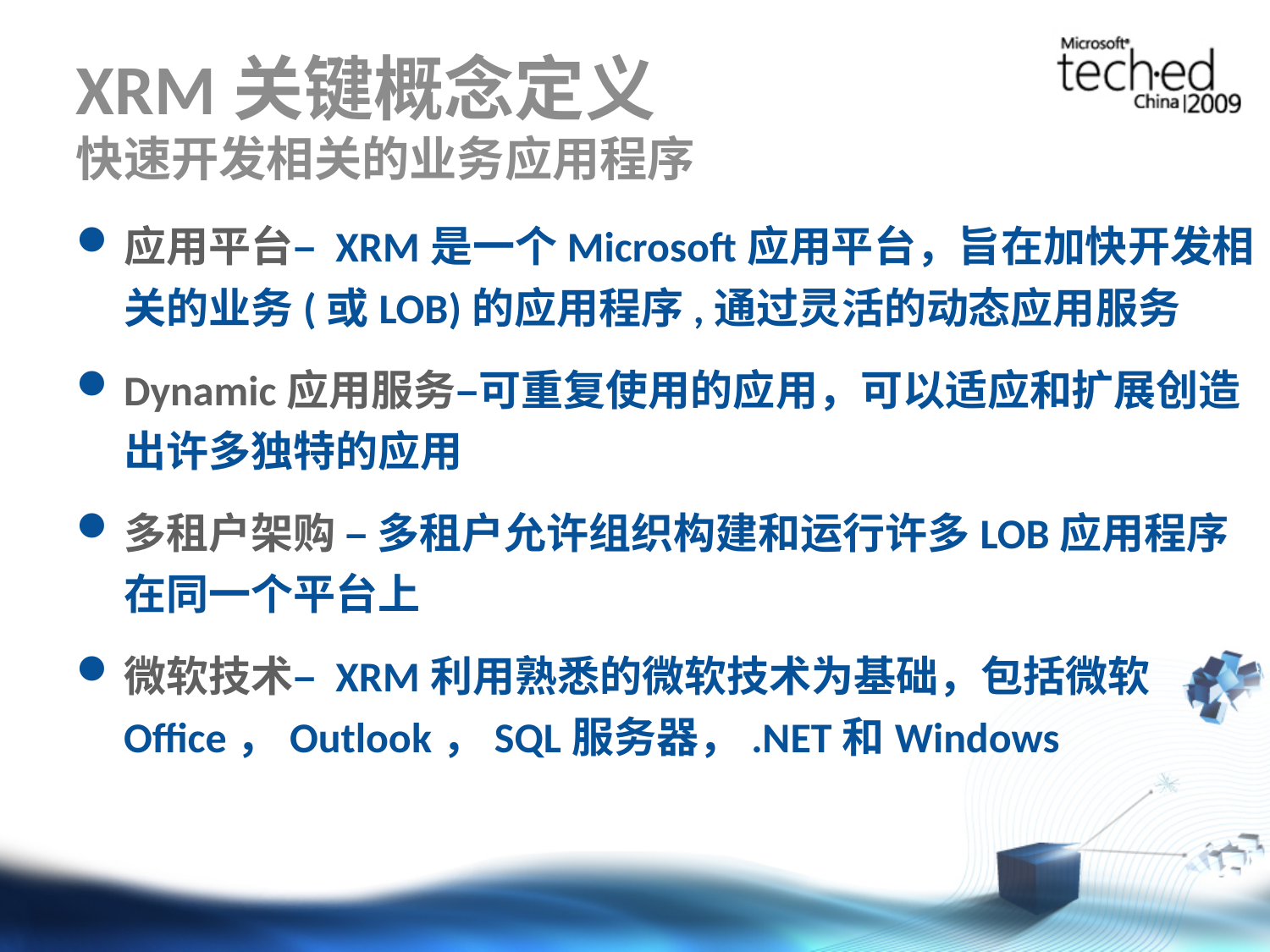

# XRM关键概念定义 快速开发相关的业务应用程序
应用平台– XRM是一个Microsoft应用平台，旨在加快开发相关的业务(或LOB)的应用程序,通过灵活的动态应用服务
Dynamic应用服务–可重复使用的应用，可以适应和扩展创造出许多独特的应用
多租户架购 – 多租户允许组织构建和运行许多LOB应用程序在同一个平台上
微软技术– XRM利用熟悉的微软技术为基础，包括微软Office，Outlook，SQL服务器，.NET和Windows